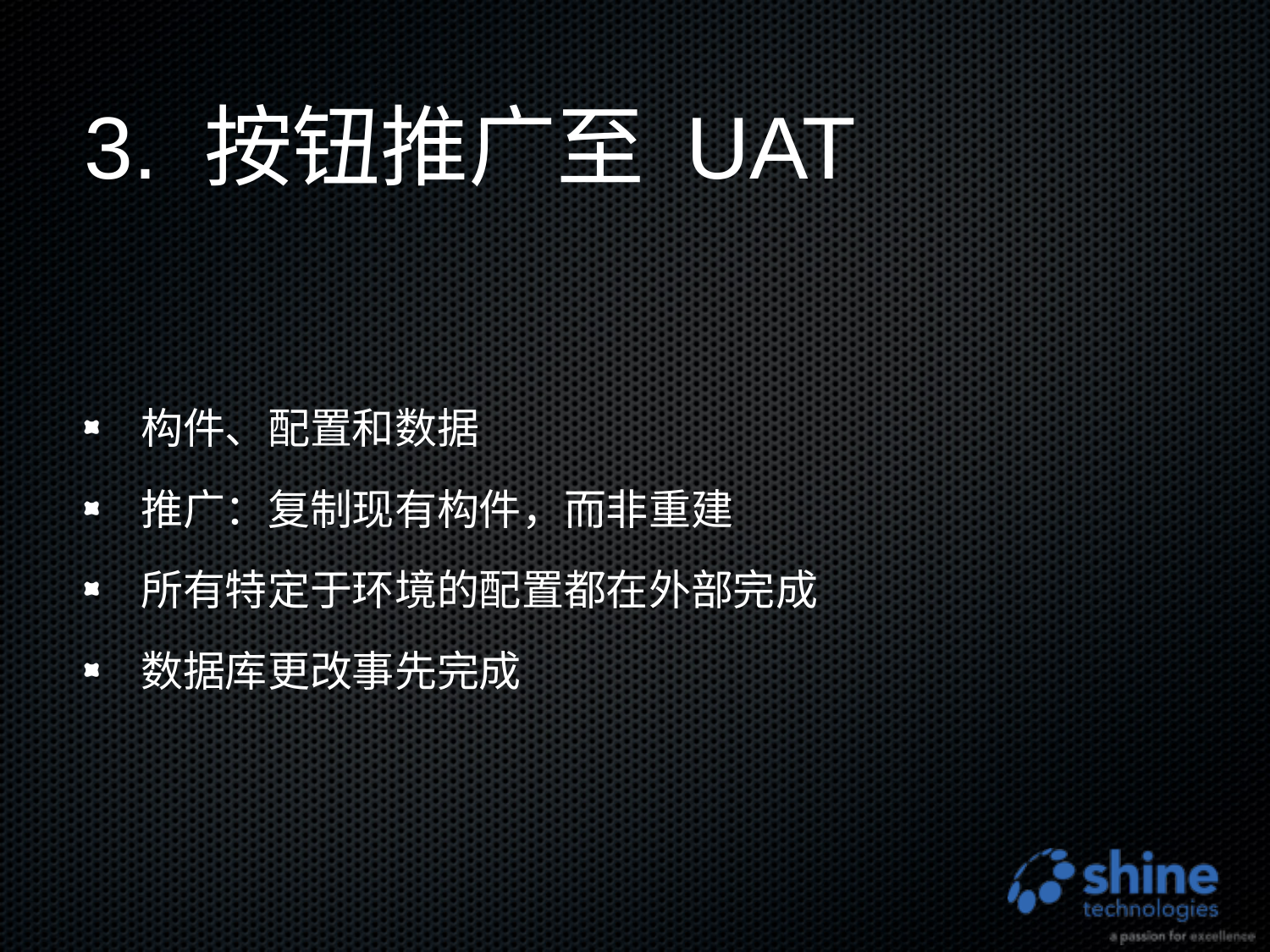

# 3. 按钮推广至 UAT
构件、配置和数据
推广：复制现有构件，而非重建
所有特定于环境的配置都在外部完成
数据库更改事先完成